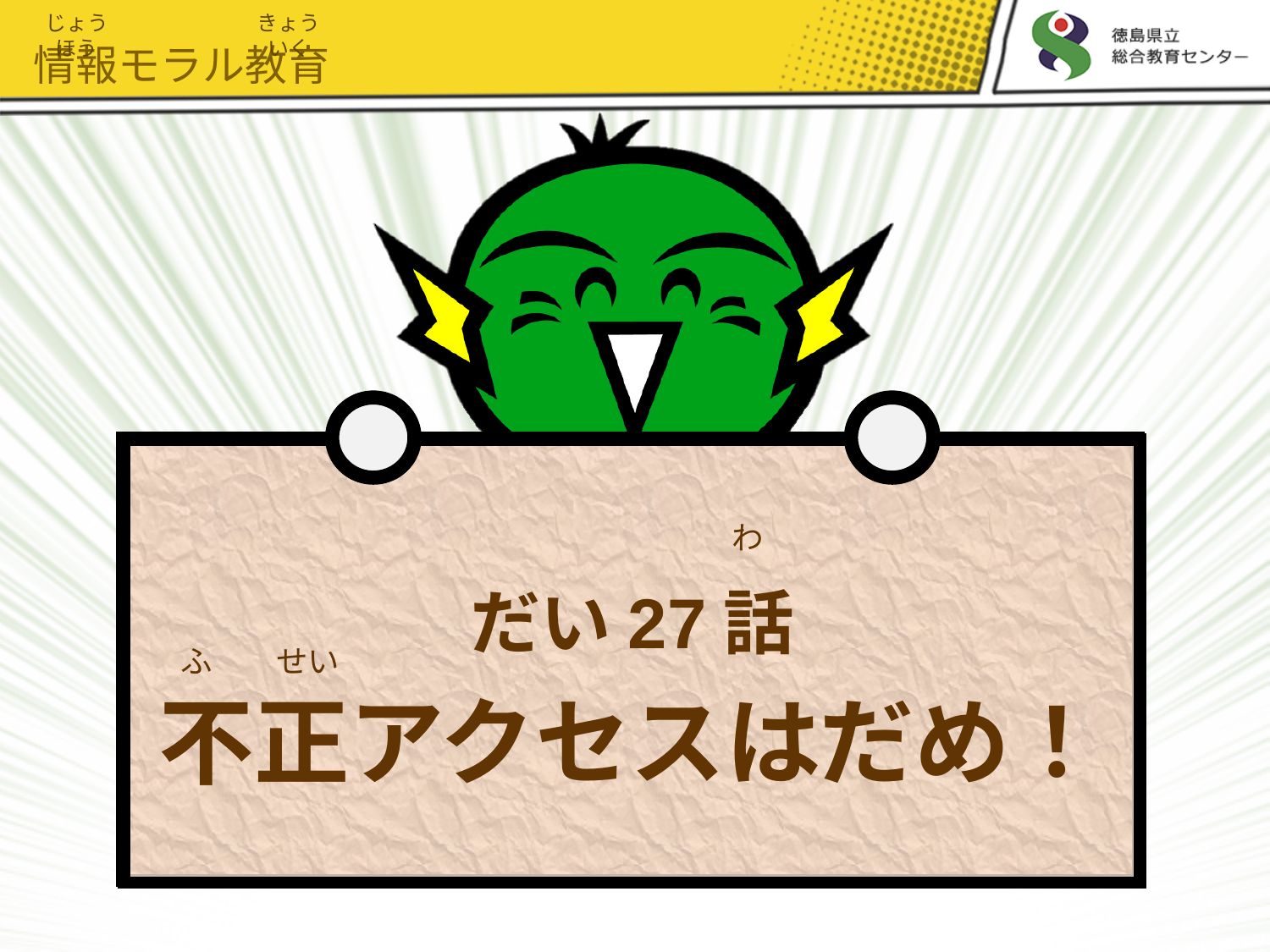

じょうほう
きょういく
情報モラル教育
# だい27話 不正アクセスはだめ！
わ
ふ　　せい